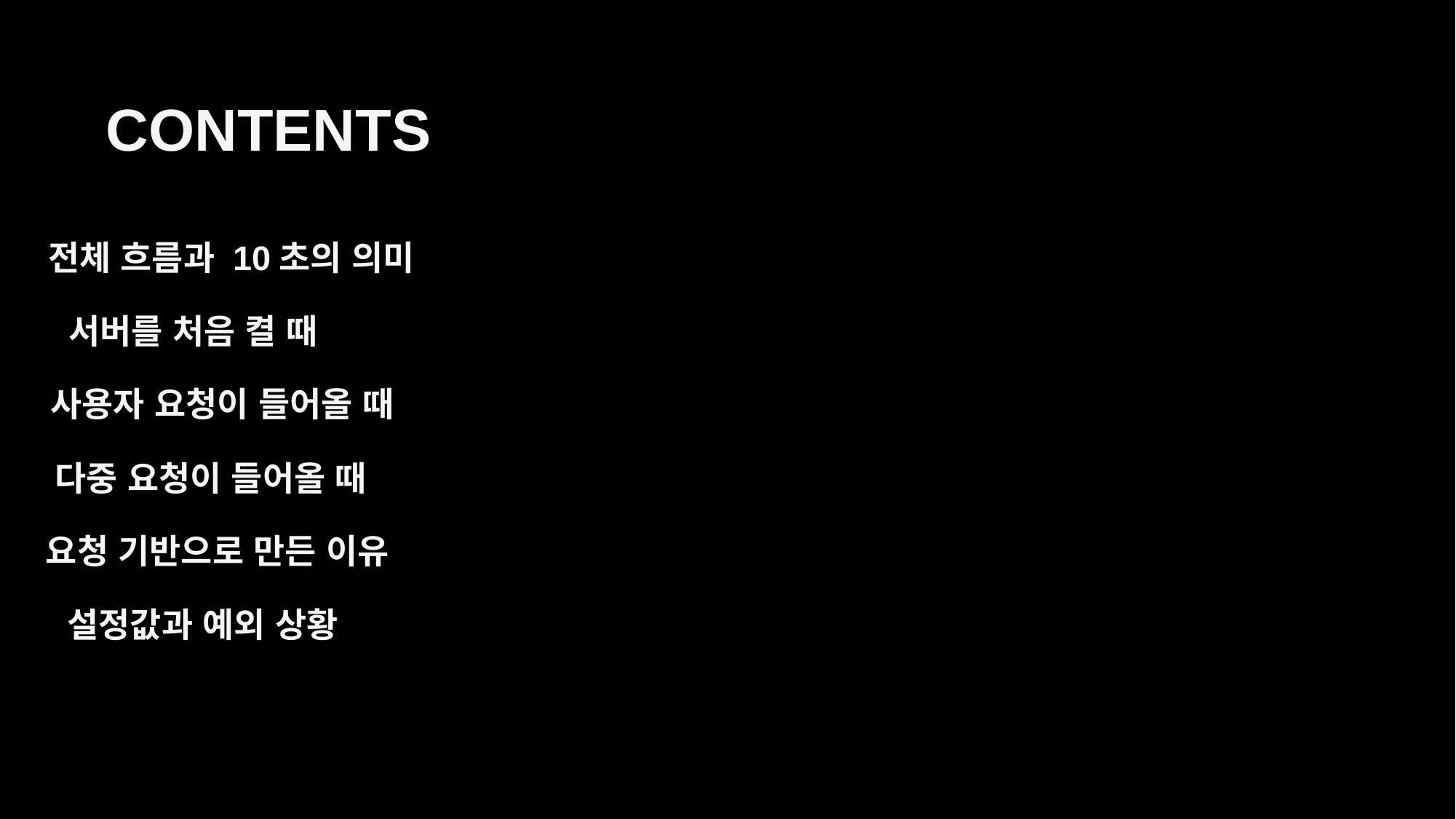

CONTENTS
전체 흐름과 10초의 의미
서버를 처음 켤 때
사용자 요청이 들어올 때
다중 요청이 들어올 때
요청 기반으로 만든 이유
설정값과 예외 상황